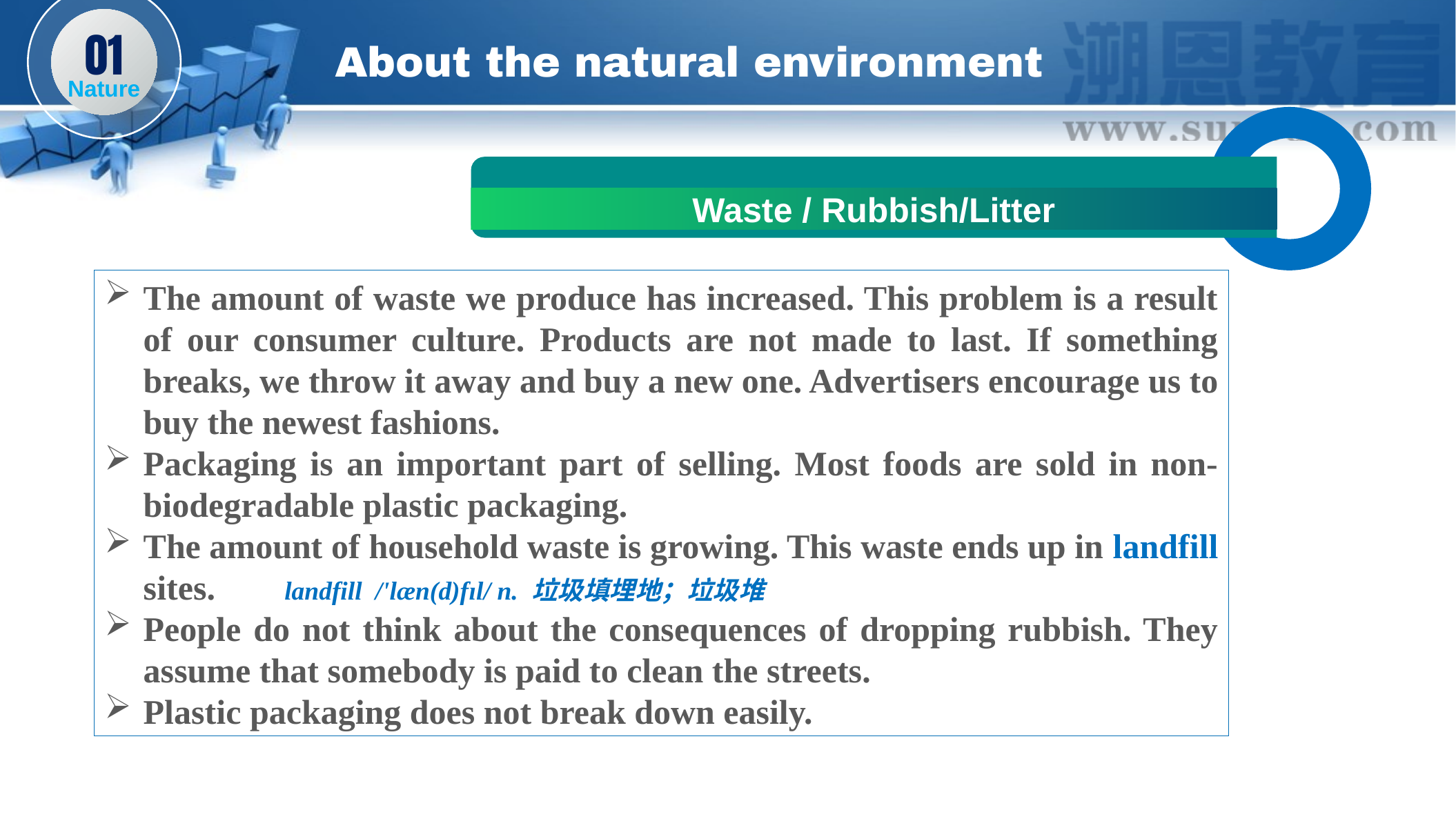

01
Nature
# About the natural environment

Waste / Rubbish/Litter

The amount of waste we produce has increased. This problem is a result of our consumer culture. Products are not made to last. If something breaks, we throw it away and buy a new one. Advertisers encourage us to buy the newest fashions.
Packaging is an important part of selling. Most foods are sold in non-biodegradable plastic packaging.
The amount of household waste is growing. This waste ends up in landfill sites.        landfill  /'læn(d)fɪl/ n. 垃圾填埋地；垃圾堆
People do not think about the consequences of dropping rubbish. They assume that somebody is paid to clean the streets.
Plastic packaging does not break down easily.